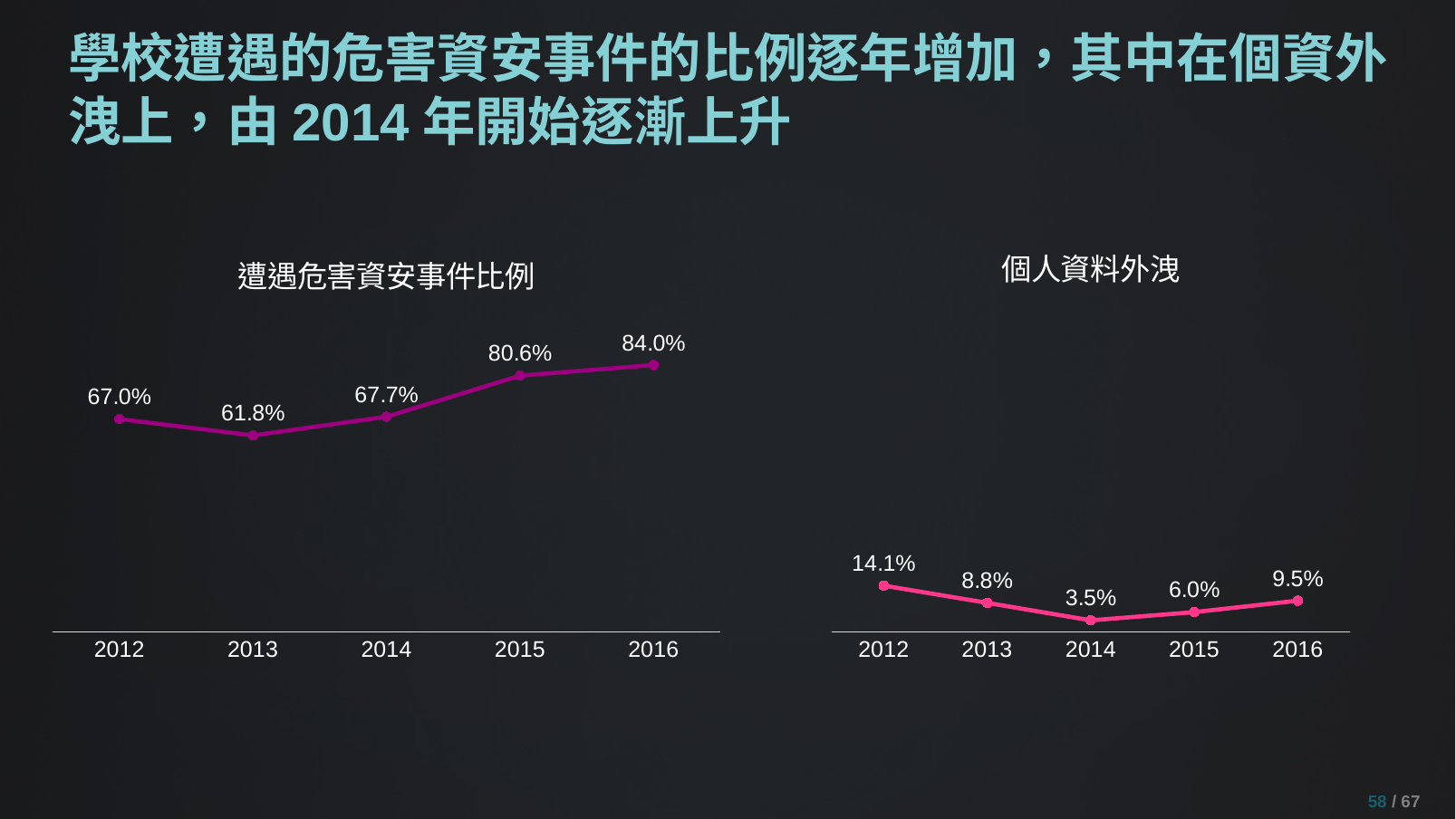

# 學校遭遇的危害資安事件的比例逐年增加，其中在個資外洩上，由2014年開始逐漸上升

### Chart: 遭遇危害資安事件比例

| Category | 有 |
|---|---|
| 2012 | 0.669811320754717 |
| 2013 | 0.618181818181818 |
| 2014 | 0.677165354330709 |
| 2015 | 0.806451612903226 |
| 2016 | 0.84 |

### Chart:

| Category | 個人資料外洩 |
|---|---|
| 2012 | 0.140845070422535 |
| 2013 | 0.0882352941176471 |
| 2014 | 0.0348837209302326 |
| 2015 | 0.06 |
| 2016 | 0.095 |